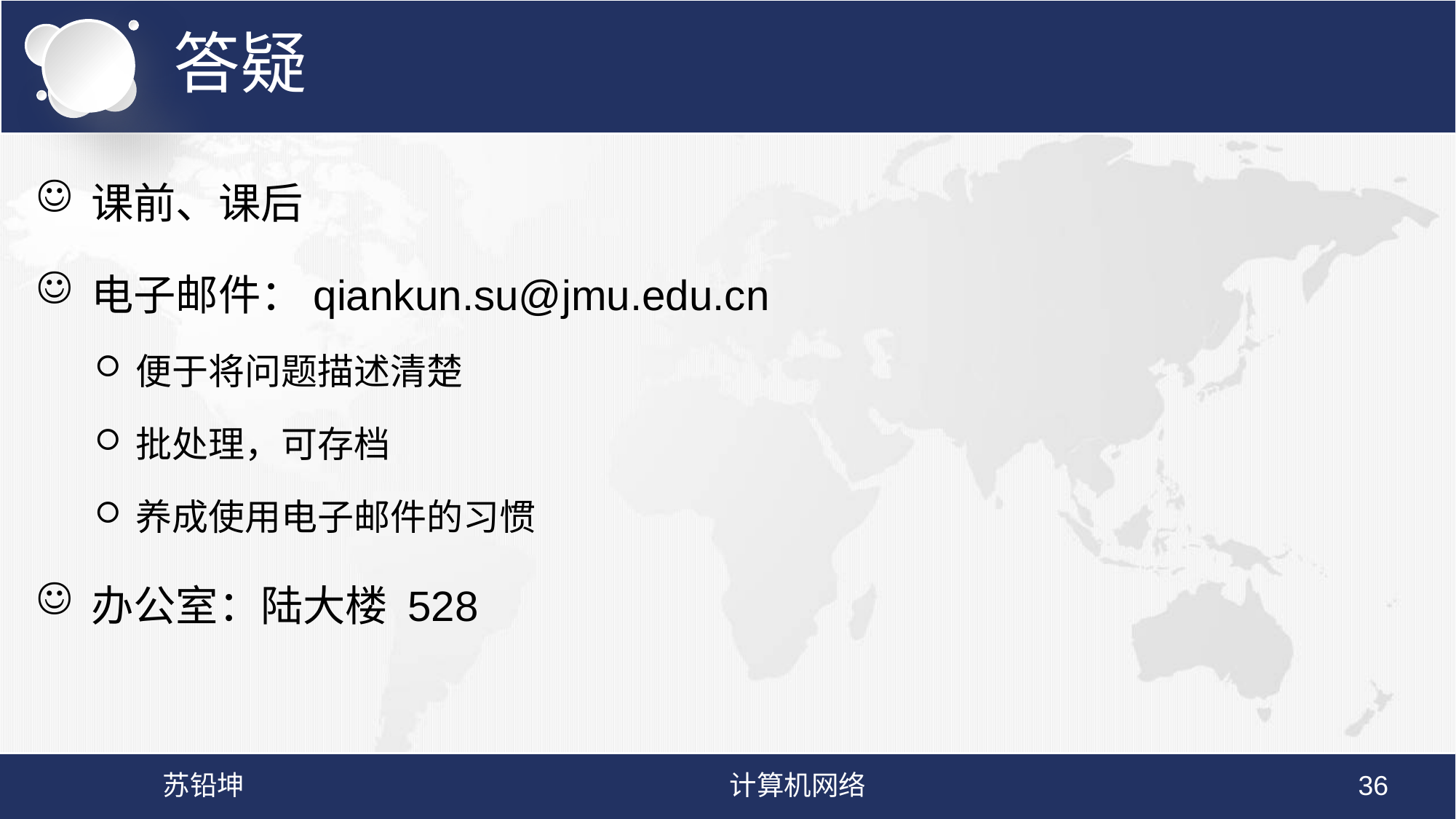

# 答疑

课前、课后
电子邮件：qiankun.su@jmu.edu.cn
便于将问题描述清楚
批处理，可存档
养成使用电子邮件的习惯
办公室：陆大楼 528
苏铅坤
计算机网络
36